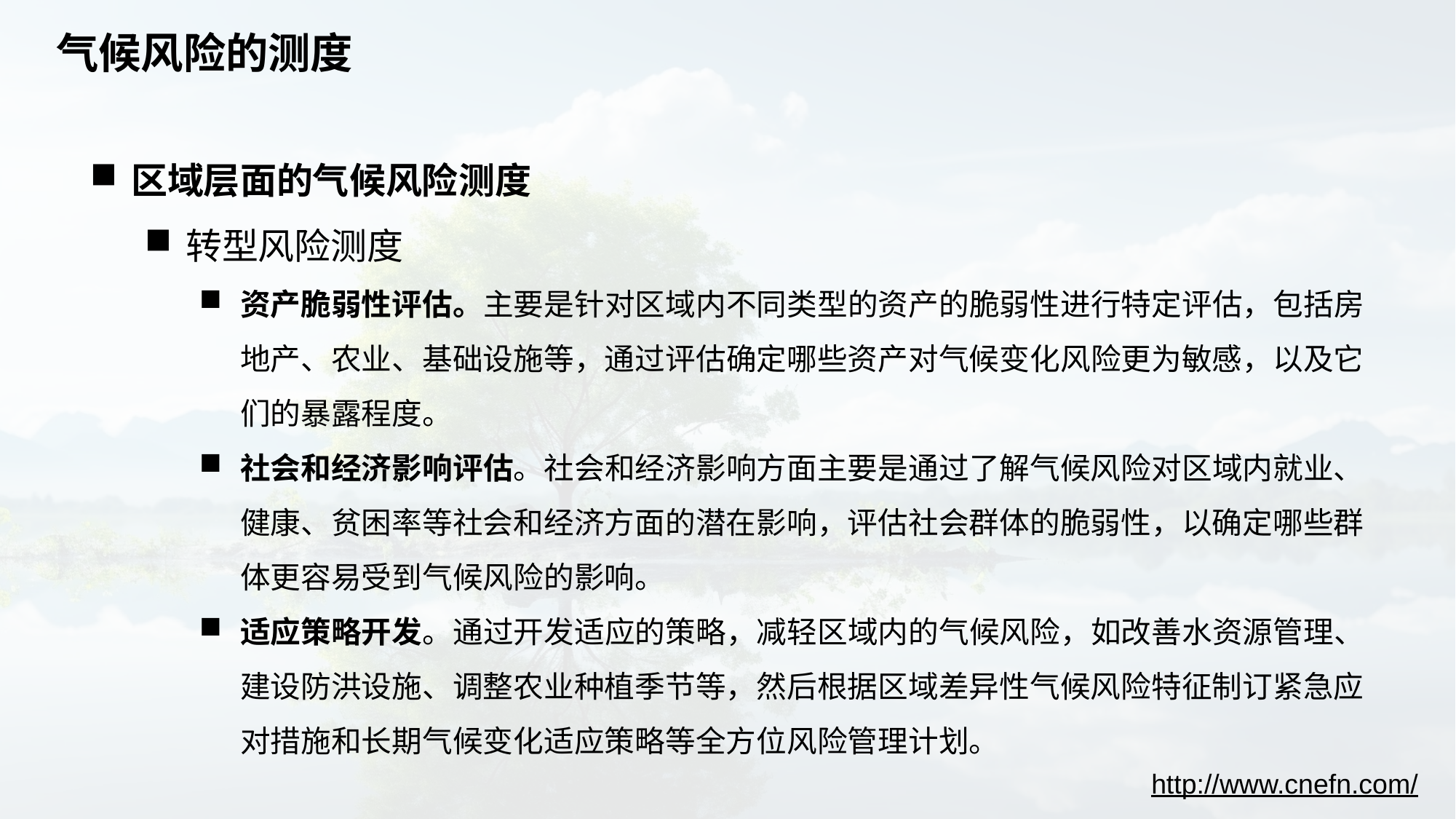

# 气候风险的测度
区域层面的气候风险测度
转型风险测度
资产脆弱性评估。主要是针对区域内不同类型的资产的脆弱性进行特定评估，包括房地产、农业、基础设施等，通过评估确定哪些资产对气候变化风险更为敏感，以及它们的暴露程度。
社会和经济影响评估。社会和经济影响方面主要是通过了解气候风险对区域内就业、健康、贫困率等社会和经济方面的潜在影响，评估社会群体的脆弱性，以确定哪些群体更容易受到气候风险的影响。
适应策略开发。通过开发适应的策略，减轻区域内的气候风险，如改善水资源管理、建设防洪设施、调整农业种植季节等，然后根据区域差异性气候风险特征制订紧急应对措施和长期气候变化适应策略等全方位风险管理计划。